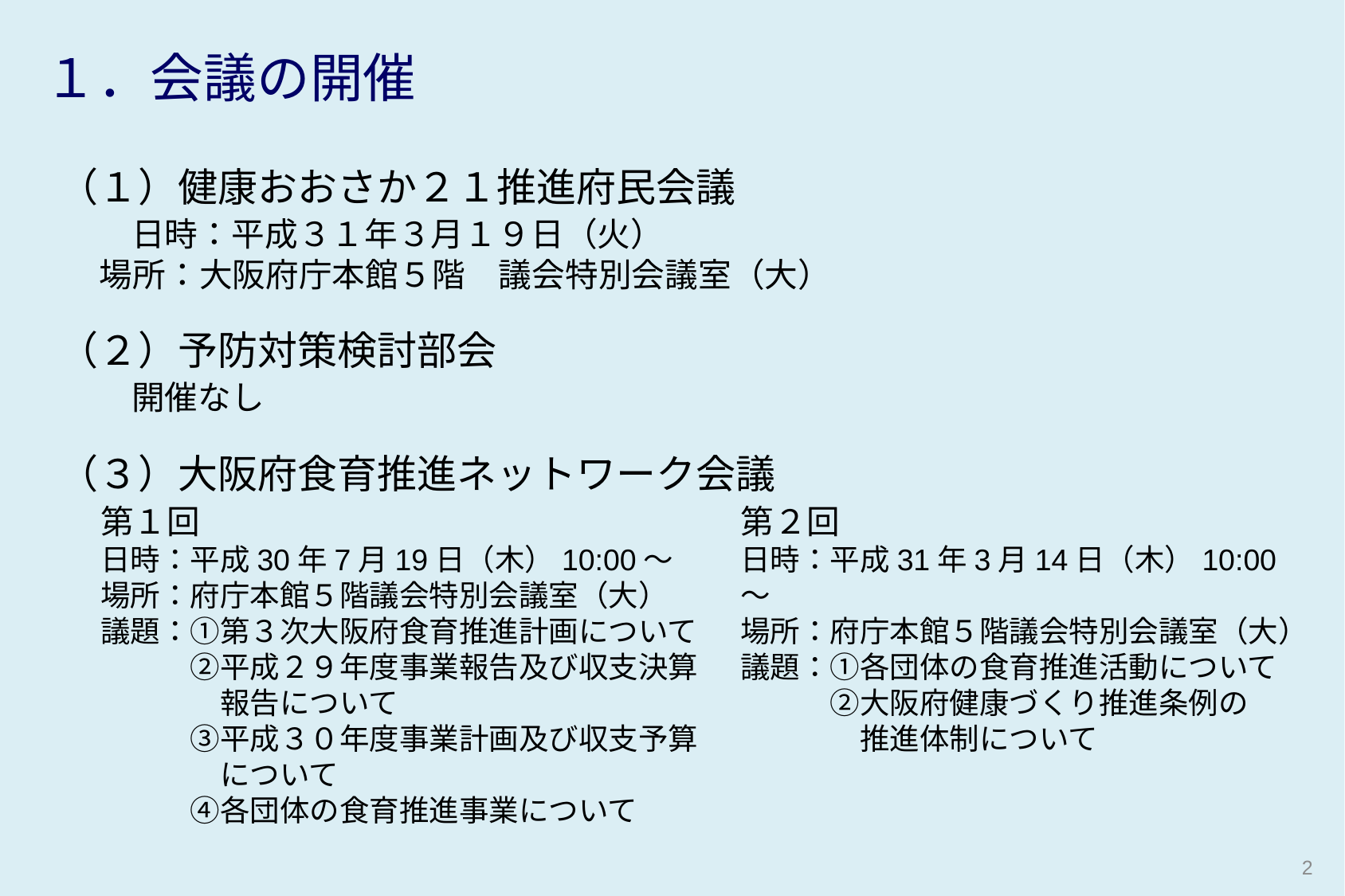

# １．会議の開催
（１）健康おおさか２１推進府民会議
　　日時：平成３１年３月１９日（火）
　 場所：大阪府庁本館５階　議会特別会議室（大）

（２）予防対策検討部会
　　開催なし

（３）大阪府食育推進ネットワーク会議
第１回
日時：平成30年7月19日（木）10:00～
場所：府庁本館５階議会特別会議室（大）
議題：①第３次大阪府食育推進計画について
　　　②平成２９年度事業報告及び収支決算
　　　　報告について
　　　③平成３０年度事業計画及び収支予算
　　　　について
　　　④各団体の食育推進事業について
第２回
日時：平成31年3月14日（木）10:00～
場所：府庁本館５階議会特別会議室（大）
議題：①各団体の食育推進活動について
　　　②大阪府健康づくり推進条例の
　　　　推進体制について
2